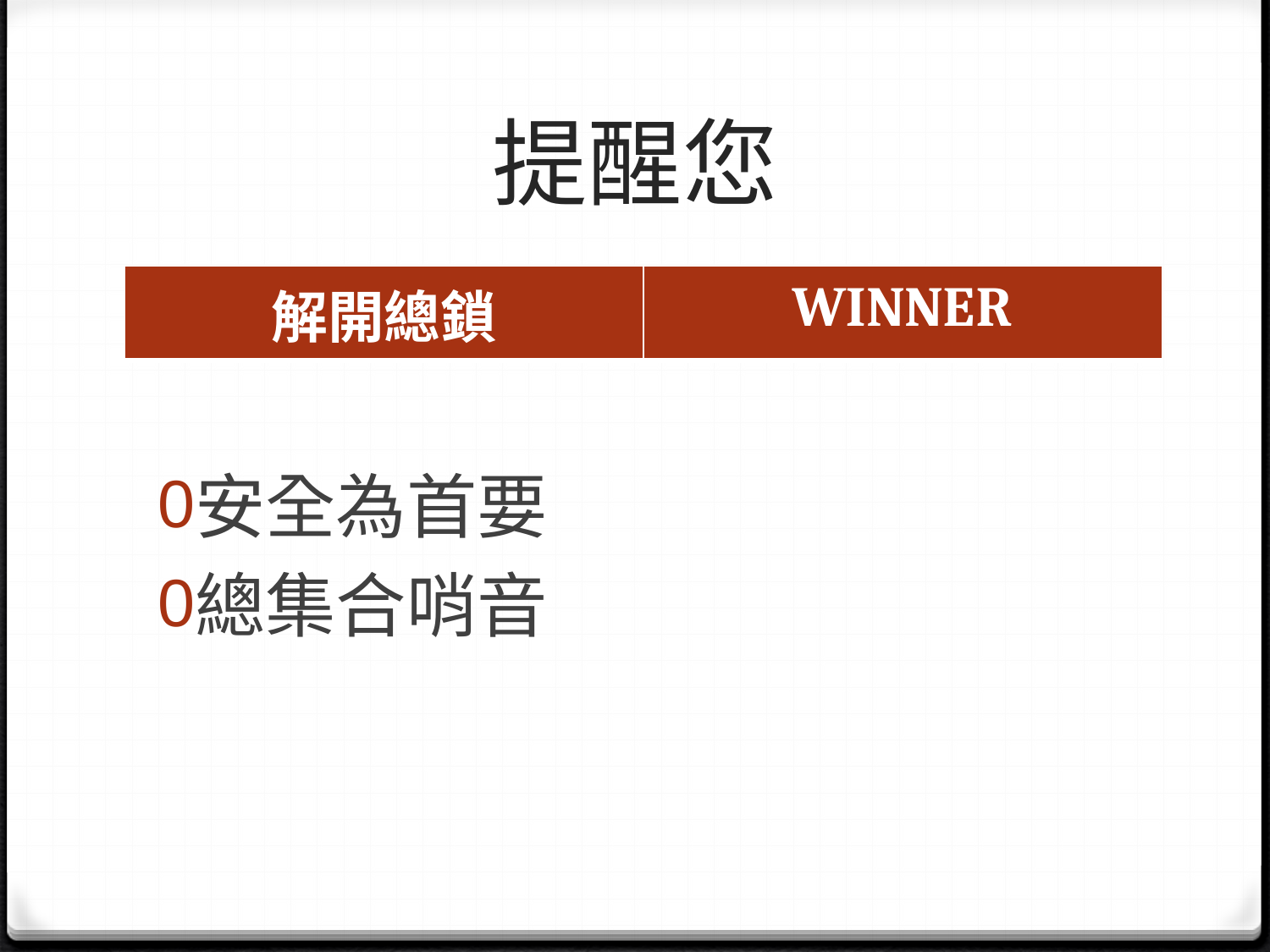

# 提醒您
| 解開總鎖 | WINNER |
| --- | --- |
安全為首要
總集合哨音